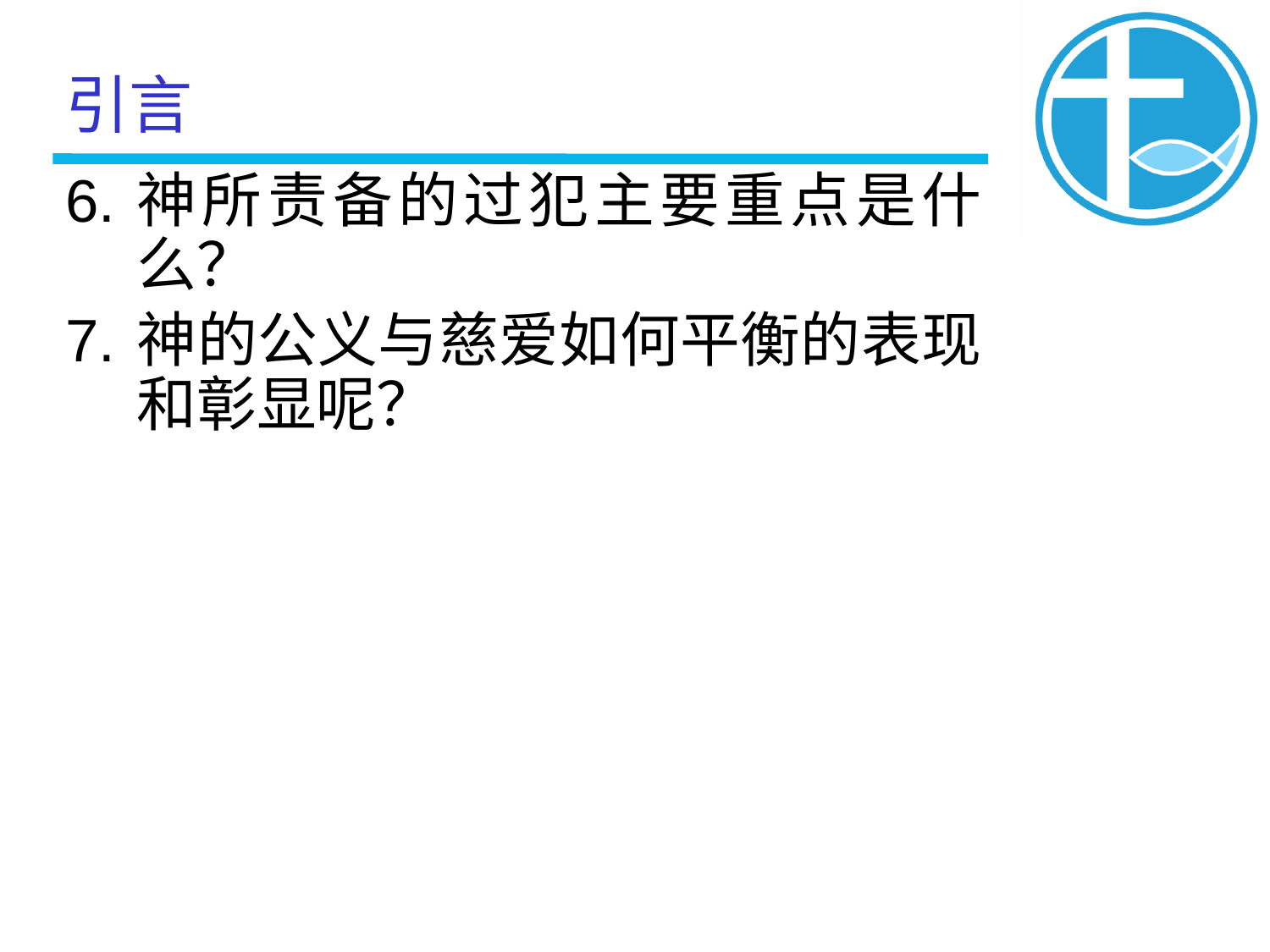

引言
神所责备的过犯主要重点是什么？
神的公义与慈爱如何平衡的表现和彰显呢？